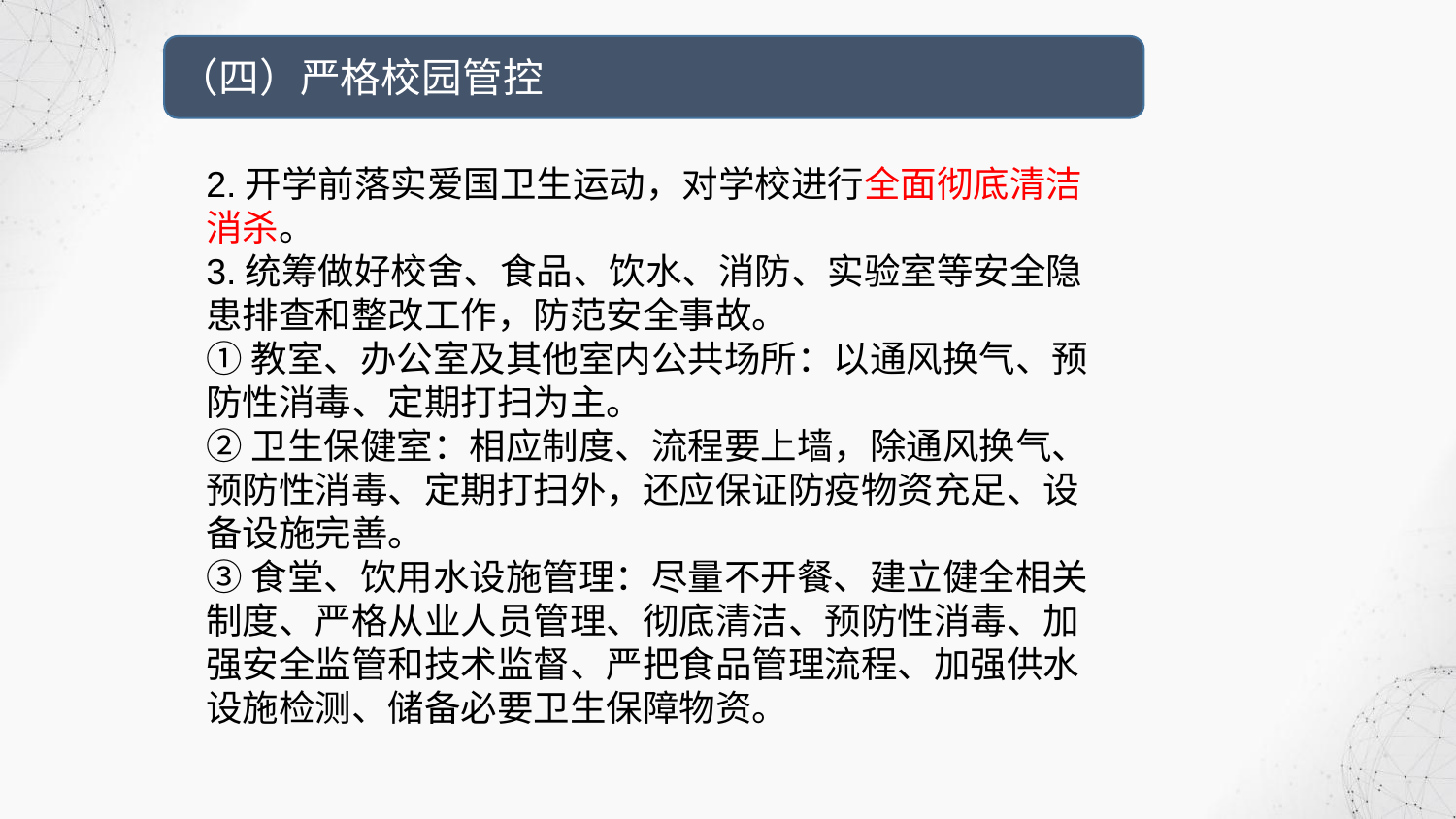

（四）严格校园管控
2.开学前落实爱国卫生运动，对学校进行全面彻底清洁消杀。
3.统筹做好校舍、食品、饮水、消防、实验室等安全隐患排查和整改工作，防范安全事故。
①教室、办公室及其他室内公共场所：以通风换气、预防性消毒、定期打扫为主。
②卫生保健室：相应制度、流程要上墙，除通风换气、预防性消毒、定期打扫外，还应保证防疫物资充足、设备设施完善。
③食堂、饮用水设施管理：尽量不开餐、建立健全相关制度、严格从业人员管理、彻底清洁、预防性消毒、加强安全监管和技术监督、严把食品管理流程、加强供水设施检测、储备必要卫生保障物资。